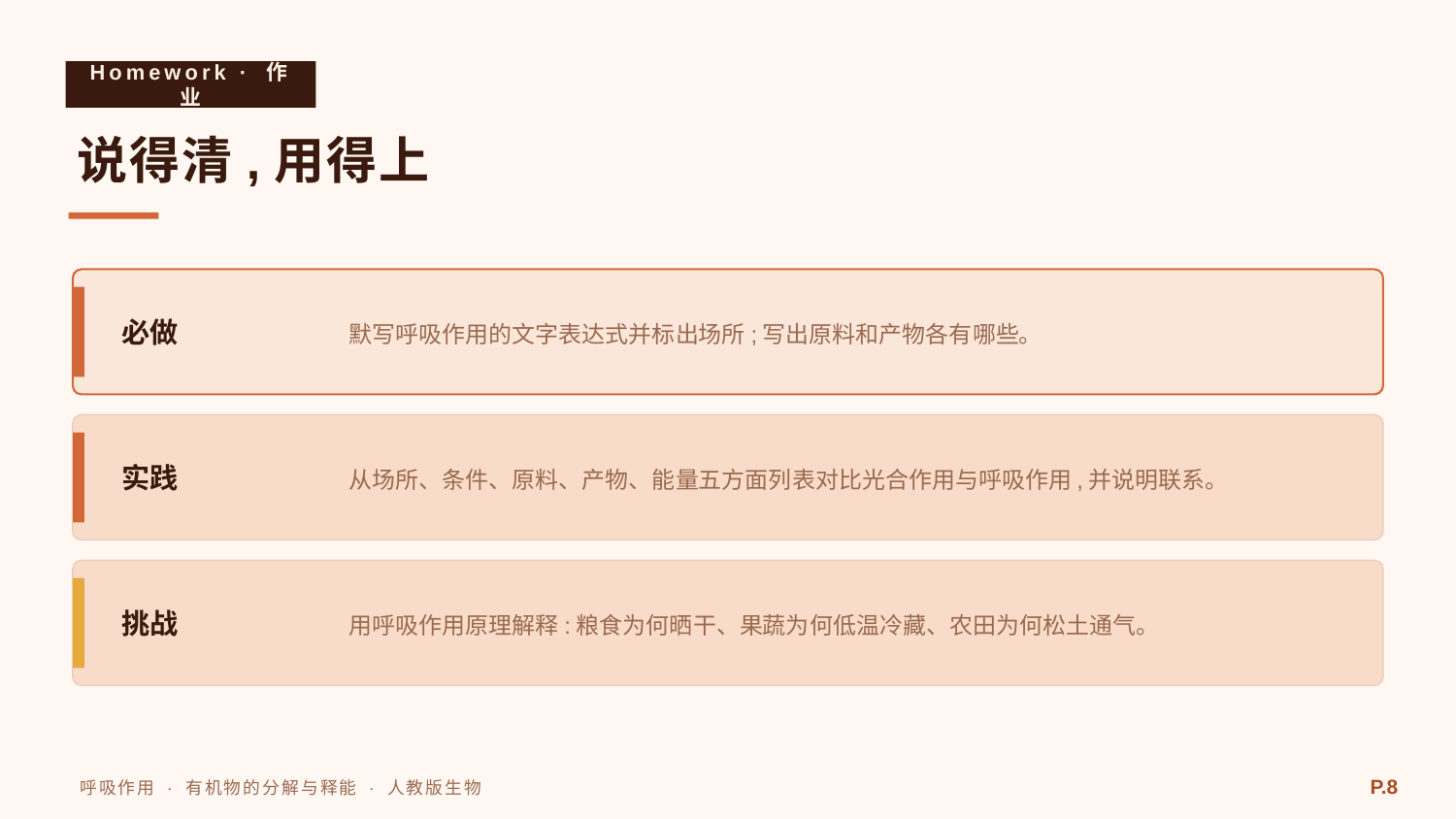

Homework · 作业

说得清,用得上

默写呼吸作用的文字表达式并标出场所;写出原料和产物各有哪些。
必做

从场所、条件、原料、产物、能量五方面列表对比光合作用与呼吸作用,并说明联系。
实践

用呼吸作用原理解释:粮食为何晒干、果蔬为何低温冷藏、农田为何松土通气。
挑战

P.8
呼吸作用 · 有机物的分解与释能 · 人教版生物